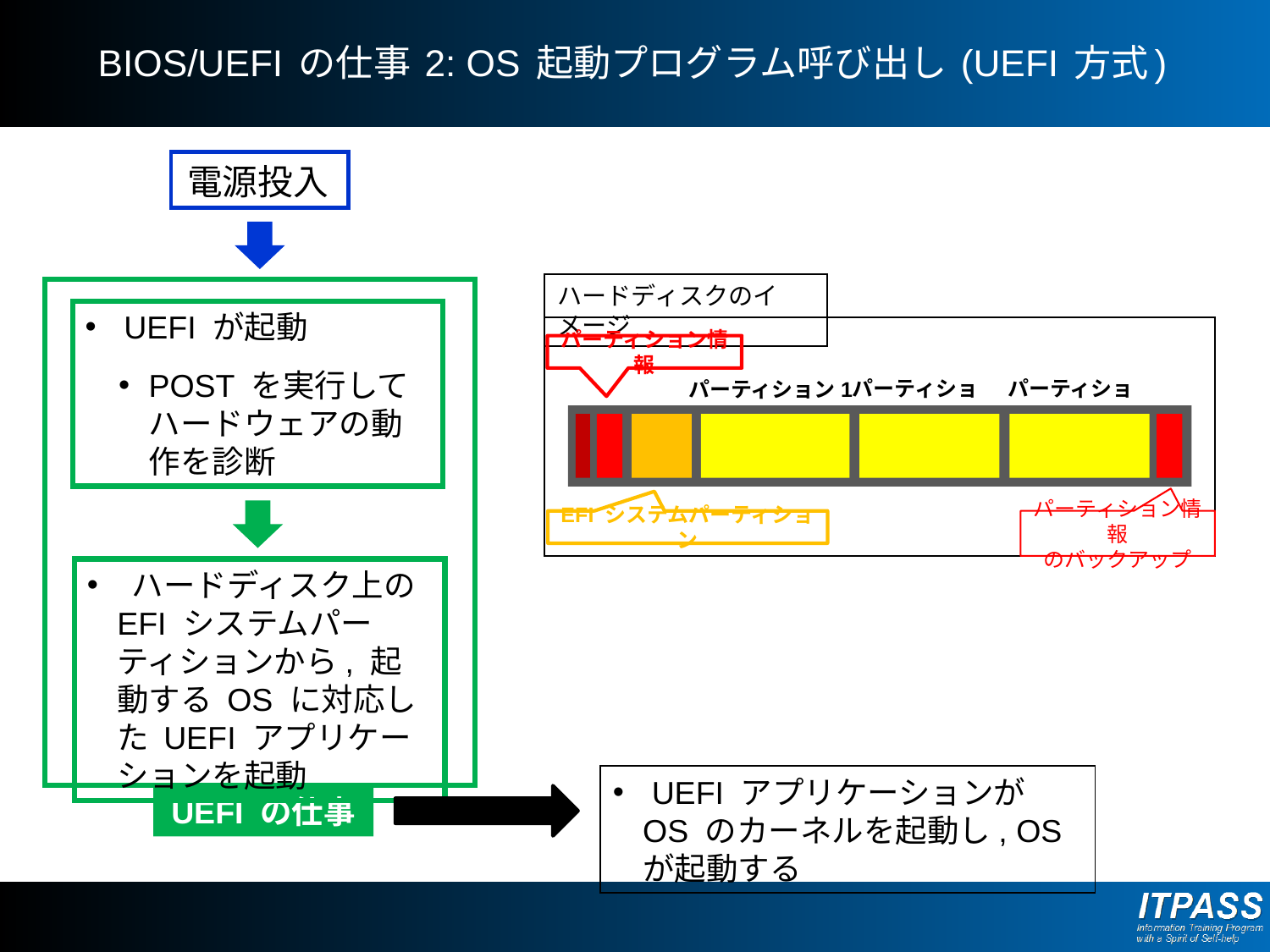

# BIOS/UEFI の仕事 2: OS 起動プログラム呼び出し (UEFI 方式)

電源投入

ハードディスクのイメージ

 UEFI が起動
POST を実行してハードウェアの動作を診断

パーティション情報
パーティション2
パーティション3
パーティション1

EFI システムパーティション
パーティション情報
のバックアップ
 ハードディスク上の EFI システムパーティションから, 起動する OS に対応した UEFI アプリケーションを起動

 UEFI アプリケーションが OS のカーネルを起動し, OS が起動する
UEFI の仕事